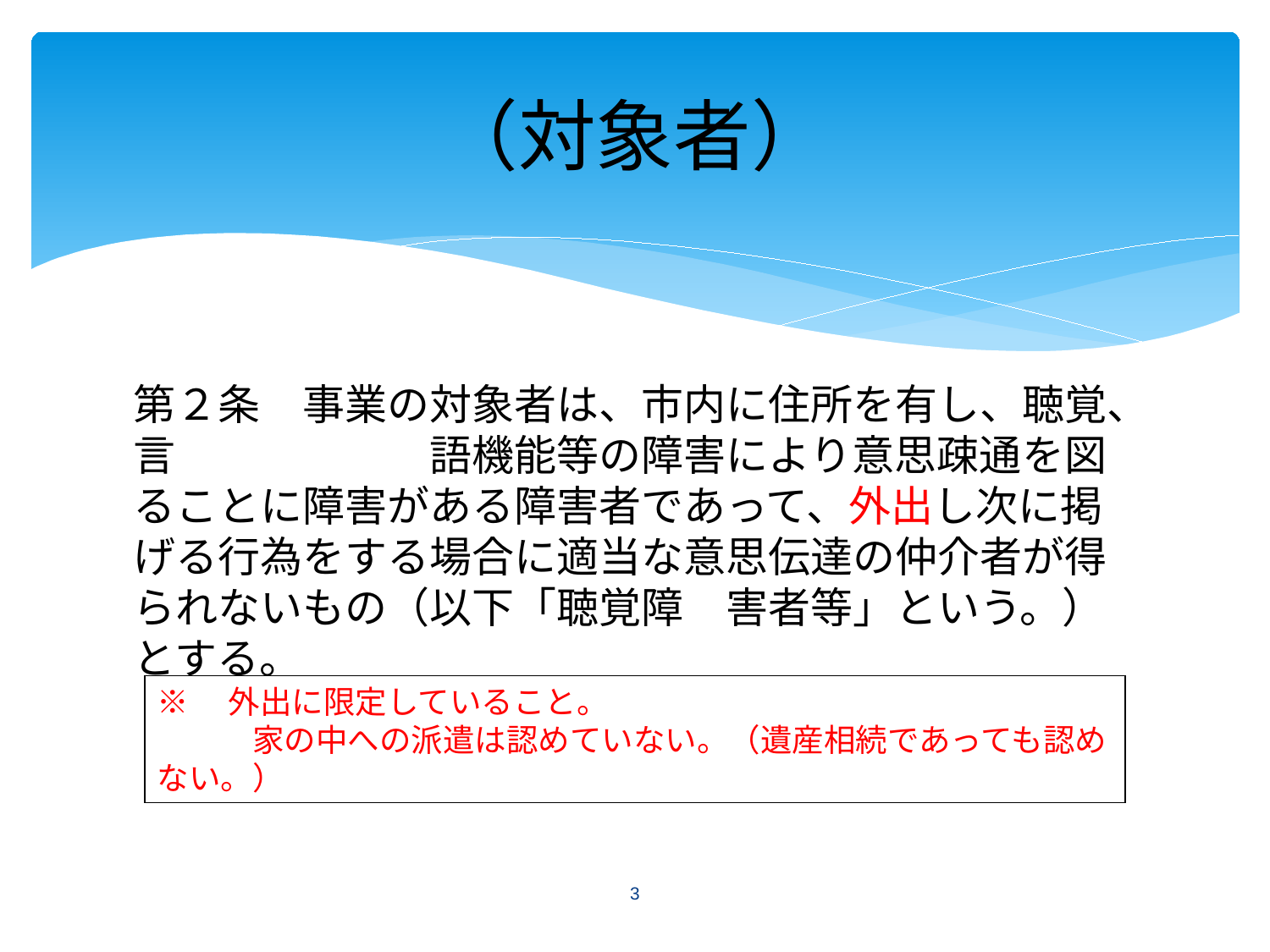

（対象者）
第２条　事業の対象者は、市内に住所を有し、聴覚、言　　　　　　語機能等の障害により意思疎通を図ることに障害がある障害者であって、外出し次に掲げる行為をする場合に適当な意思伝達の仲介者が得られないもの（以下「聴覚障　害者等」という。）とする。
※　外出に限定していること。
　　　家の中への派遣は認めていない。（遺産相続であっても認めない。）
3